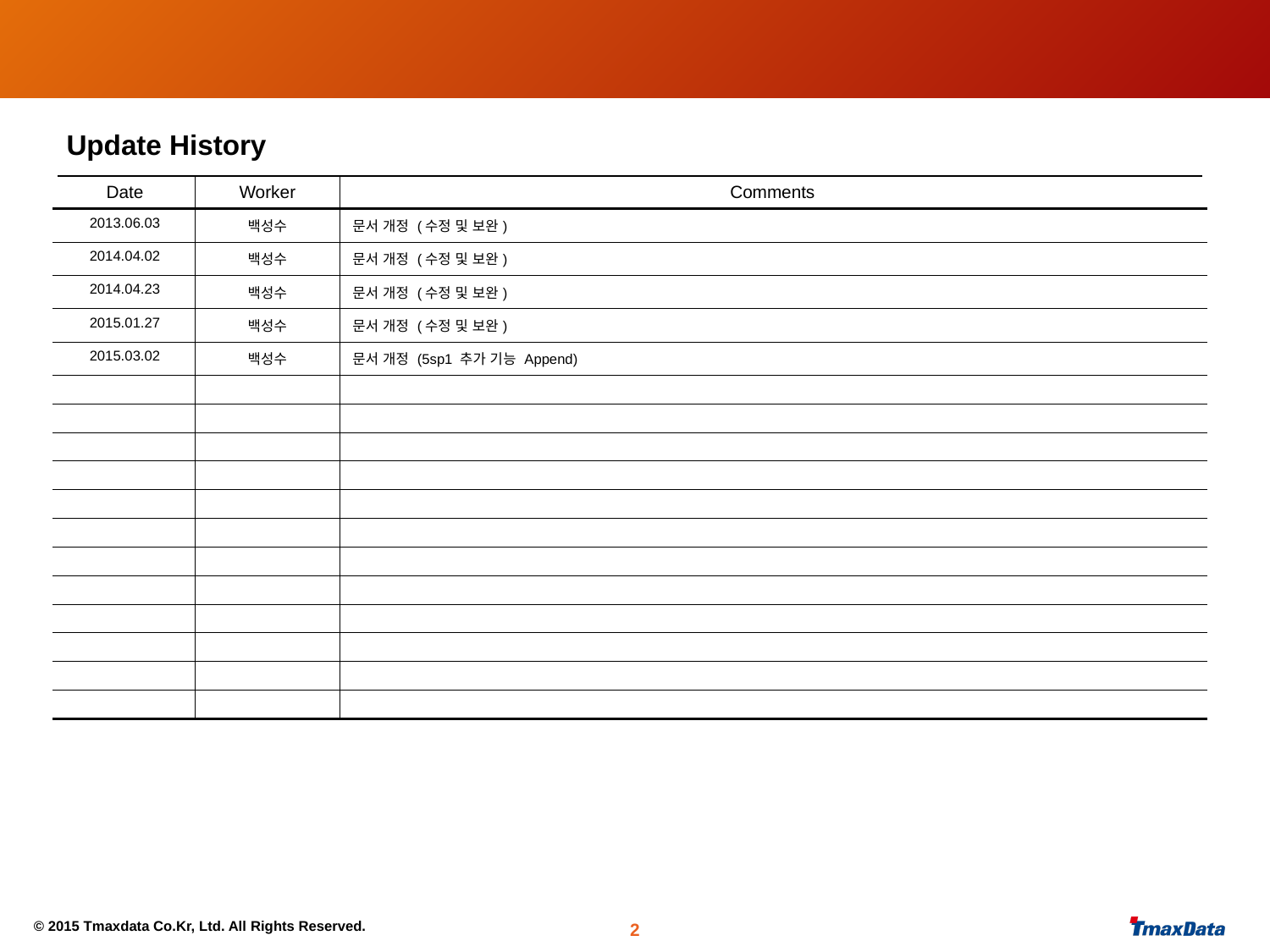

#
Update History
| Date | Worker | Comments |
| --- | --- | --- |
| 2013.06.03 | 백성수 | 문서 개정 (수정 및 보완) |
| 2014.04.02 | 백성수 | 문서 개정 (수정 및 보완) |
| 2014.04.23 | 백성수 | 문서 개정 (수정 및 보완) |
| 2015.01.27 | 백성수 | 문서 개정 (수정 및 보완) |
| 2015.03.02 | 백성수 | 문서 개정 (5sp1 추가 기능 Append) |
|  |  |  |
|  |  |  |
|  |  |  |
|  |  |  |
|  |  |  |
|  |  |  |
|  |  |  |
|  |  |  |
|  |  |  |
|  |  |  |
|  |  |  |
|  |  |  |